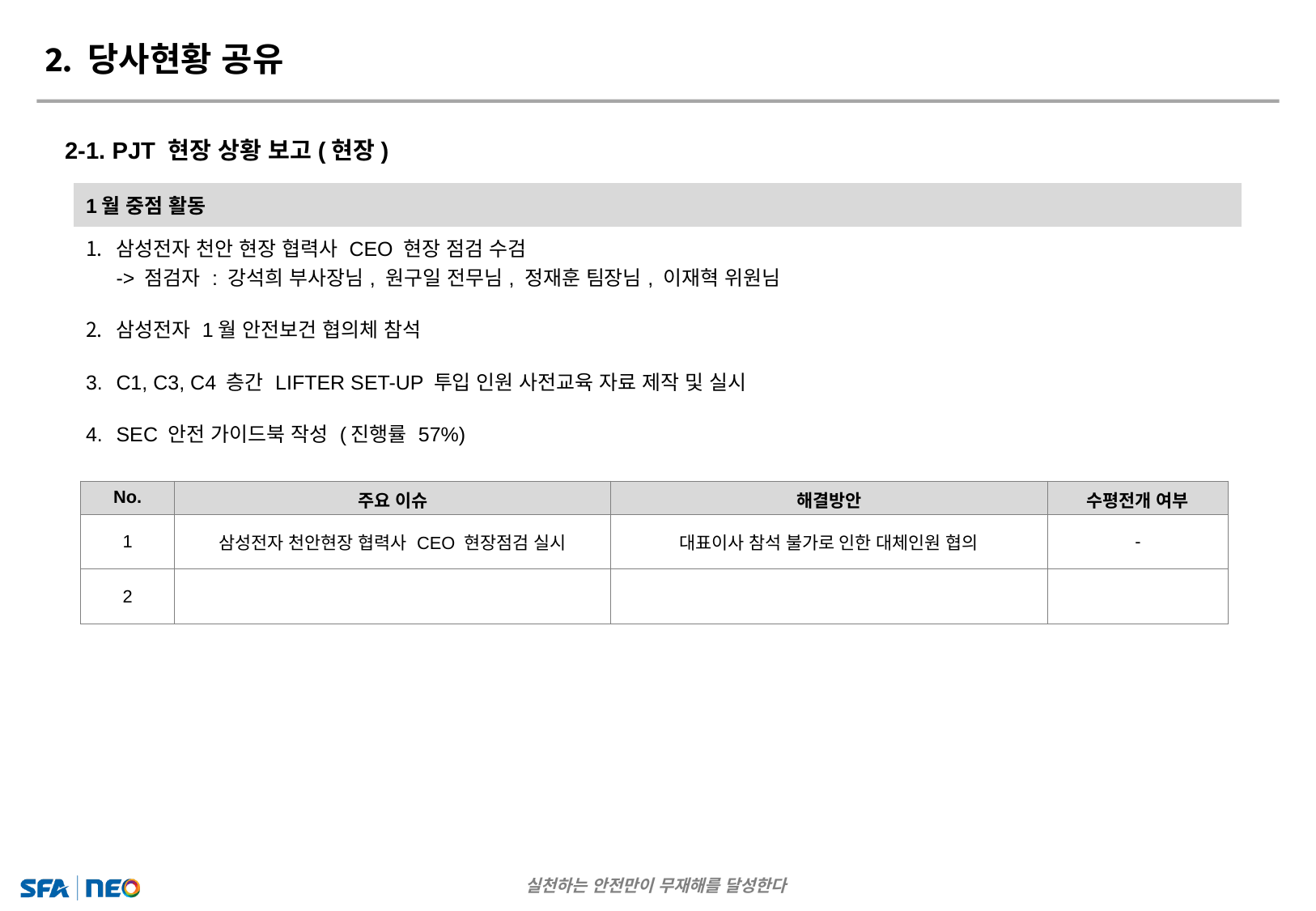

2. 당사현황 공유
2-1. PJT 현장 상황 보고(현장)
| 1월 중점 활동 |
| --- |
| 삼성전자 천안 현장 협력사 CEO 현장 점검 수검 -> 점검자 : 강석희 부사장님, 원구일 전무님, 정재훈 팀장님, 이재혁 위원님 삼성전자 1월 안전보건 협의체 참석 C1, C3, C4 층간 LIFTER SET-UP 투입 인원 사전교육 자료 제작 및 실시 SEC 안전 가이드북 작성 (진행률 57%) |
| No. | 주요 이슈 | 해결방안 | 수평전개 여부 |
| --- | --- | --- | --- |
| 1 | 삼성전자 천안현장 협력사 CEO 현장점검 실시 | 대표이사 참석 불가로 인한 대체인원 협의 | - |
| 2 |  |  |  |